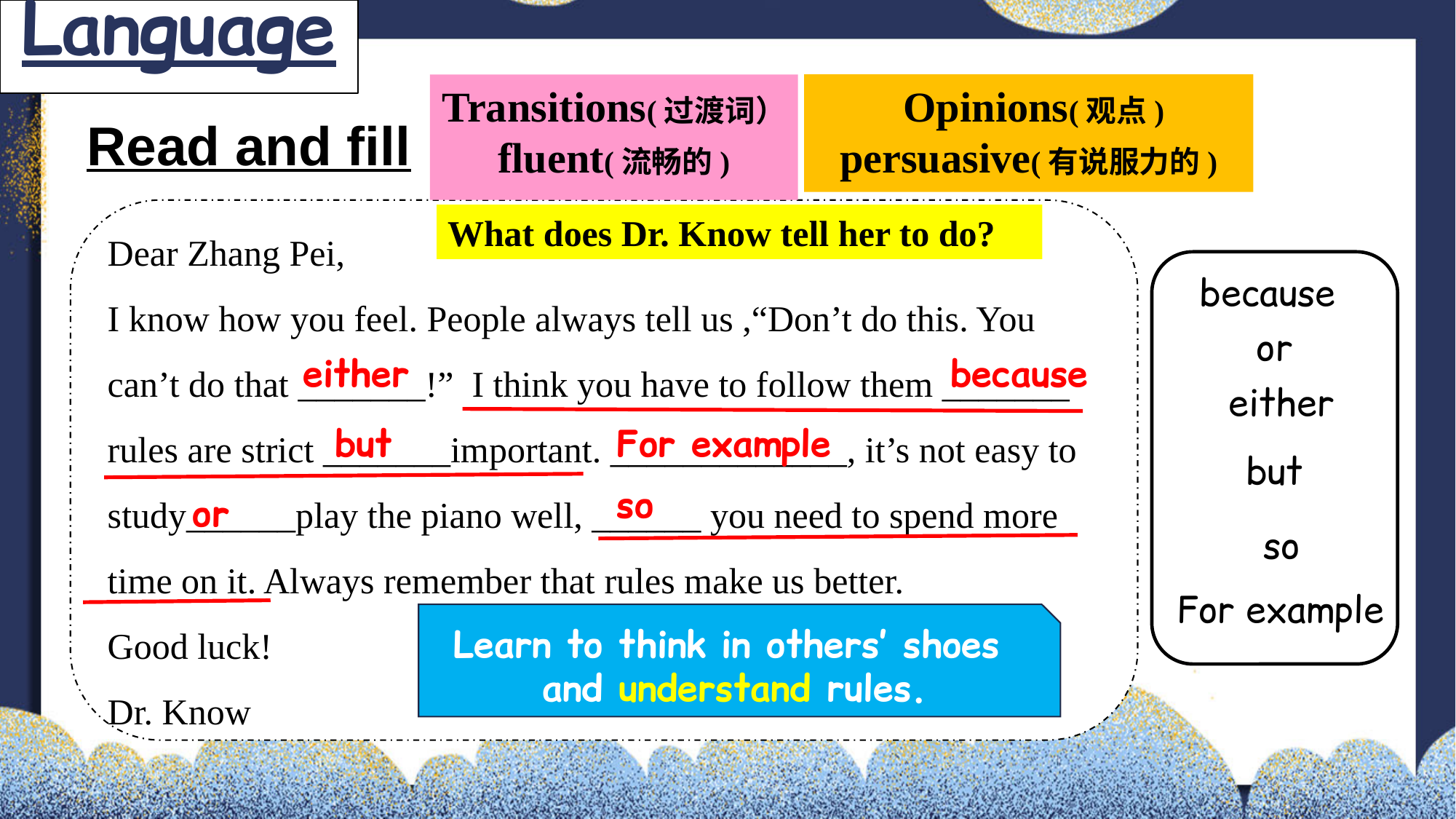

Language
Transitions(过渡词）
fluent(流畅的)
 Opinions(观点)
persuasive(有说服力的)
Read and fill
Dear Zhang Pei,
I know how you feel. People always tell us ,“Don’t do this. You can’t do that _______!”  I think you have to follow them _______ rules are strict _______important. _____________, it’s not easy to study______play the piano well, ______ you need to spend more time on it. Always remember that rules make us better.
Good luck!
Dr. Know
What does Dr. Know tell her to do?

because
or
either
because
either
but
For example
but
so
or
so
For example
Learn to think in others’ shoes
and understand rules.